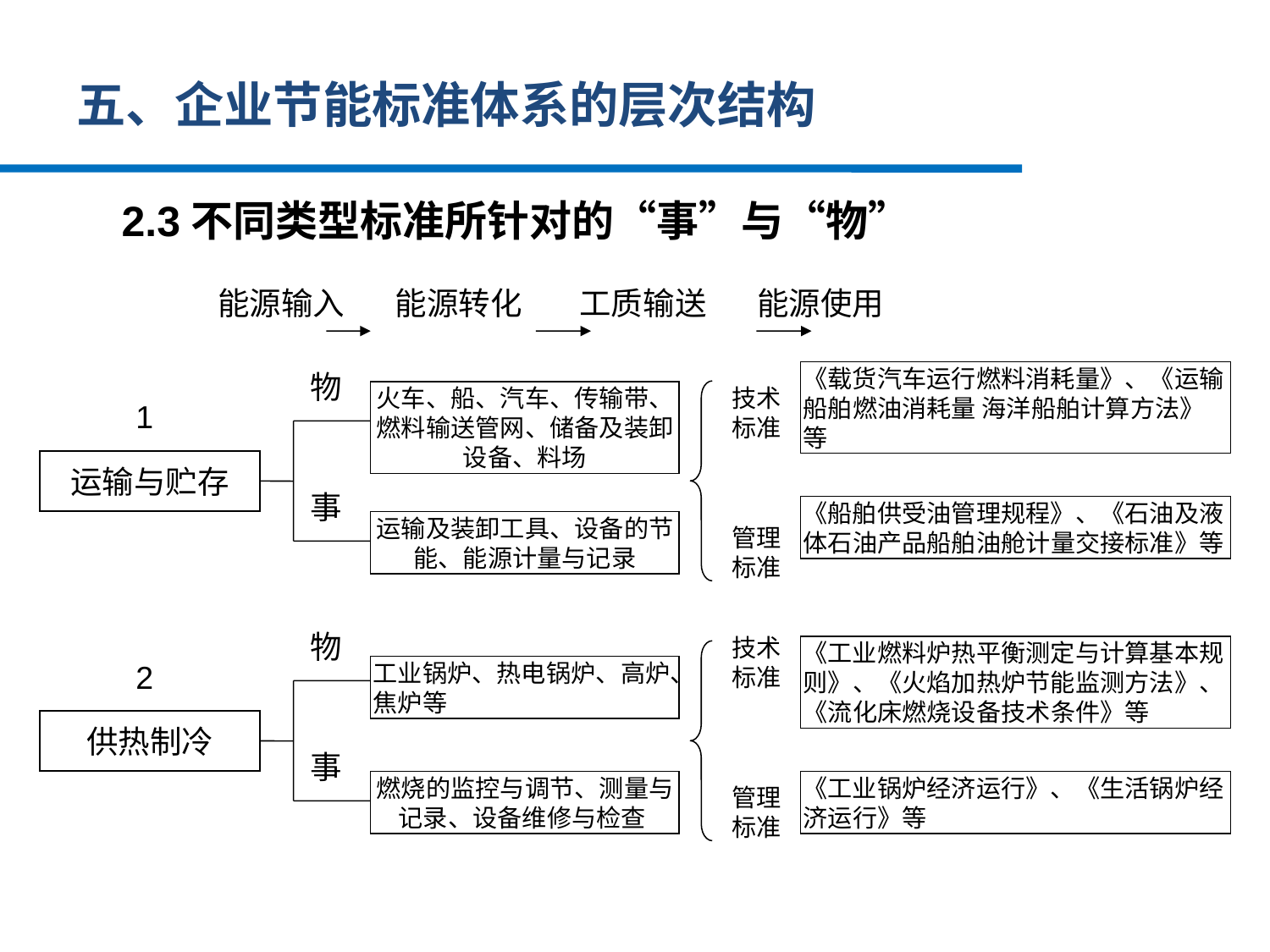

# 五、企业节能标准体系的层次结构
2.3不同类型标准所针对的“事”与“物”
能源输入       能源转化        工质输送       能源使用

物
《载货汽车运行燃料消耗量》、《运输船舶燃油消耗量 海洋船舶计算方法》等
火车、船、汽车、传输带、燃料输送管网、储备及装卸设备、料场

技术标准
1

运输与贮存

事
《船舶供受油管理规程》、《石油及液体石油产品船舶油舱计量交接标准》等
运输及装卸工具、设备的节能、能源计量与记录
管理标准

物
技术标准
《工业燃料炉热平衡测定与计算基本规则》、《火焰加热炉节能监测方法》、《流化床燃烧设备技术条件》等

2
工业锅炉、热电锅炉、高炉、焦炉等

供热制冷

事
燃烧的监控与调节、测量与记录、设备维修与检查
《工业锅炉经济运行》、《生活锅炉经济运行》等
管理标准